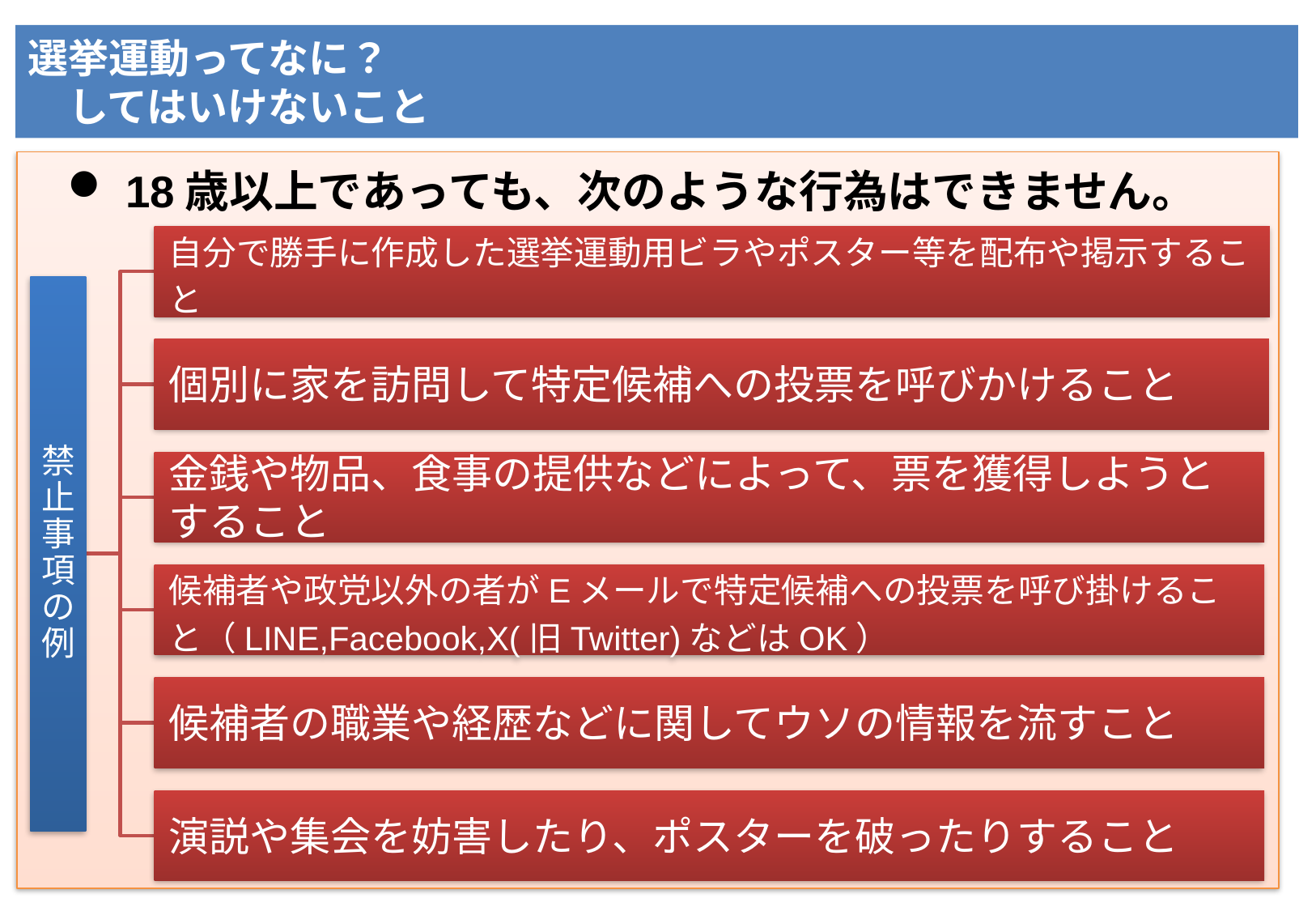

# 選挙運動ってなに？ 　してはいけないこと
18歳以上であっても、次のような行為はできません。

禁止事項の例
自分で勝手に作成した選挙運動用ビラやポスター等を配布や掲示すること
個別に家を訪問して特定候補への投票を呼びかけること
金銭や物品、食事の提供などによって、票を獲得しようとすること
候補者や政党以外の者がEメールで特定候補への投票を呼び掛けること（LINE,Facebook,X(旧Twitter)などはOK）
候補者の職業や経歴などに関してウソの情報を流すこと
演説や集会を妨害したり、ポスターを破ったりすること